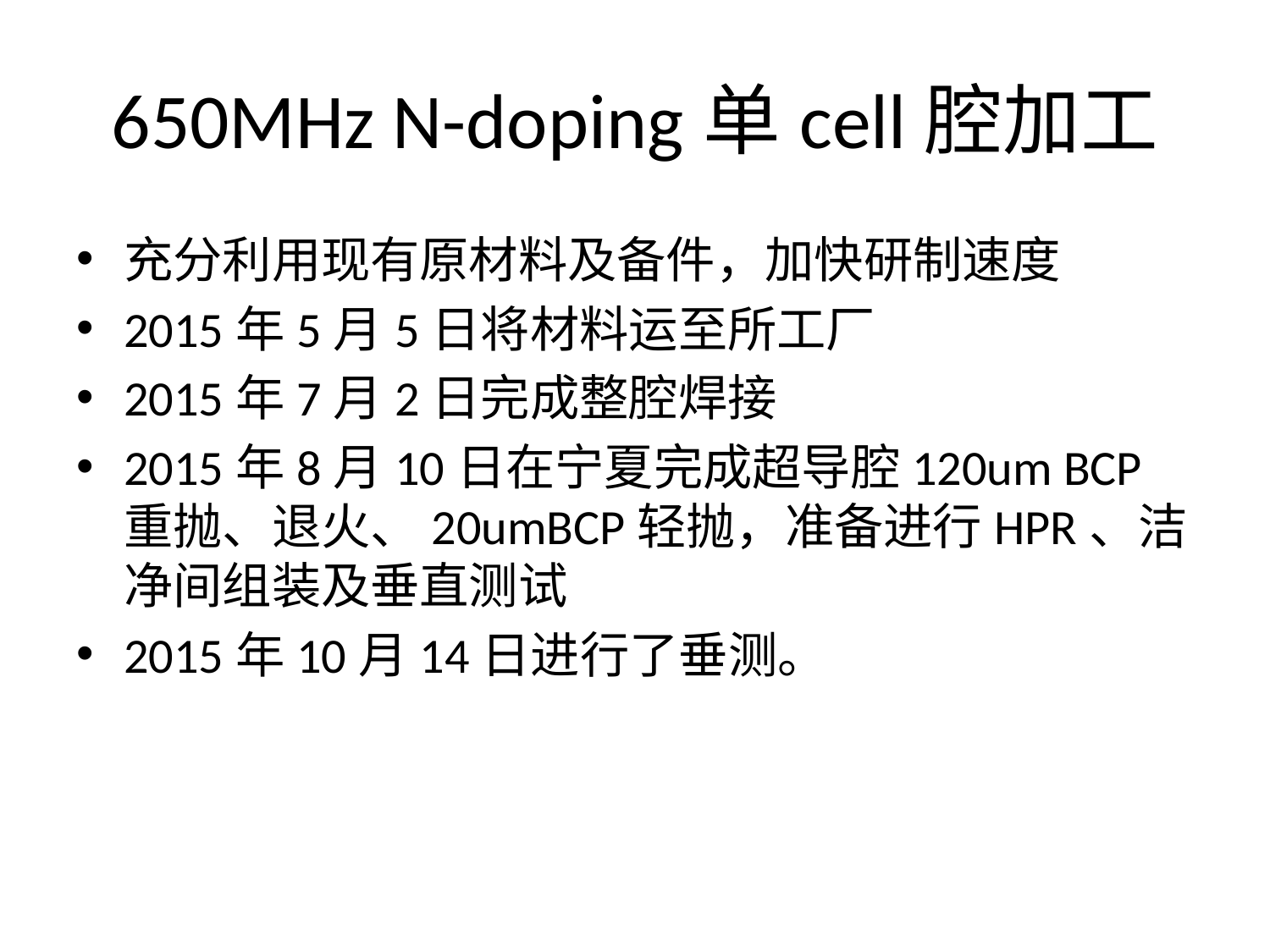

# 650MHz N-doping单cell腔加工
充分利用现有原材料及备件，加快研制速度
2015年5月5日将材料运至所工厂
2015年7月2日完成整腔焊接
2015年8月10日在宁夏完成超导腔120um BCP 重抛、退火、20umBCP轻抛，准备进行HPR、洁净间组装及垂直测试
2015年10月14日进行了垂测。